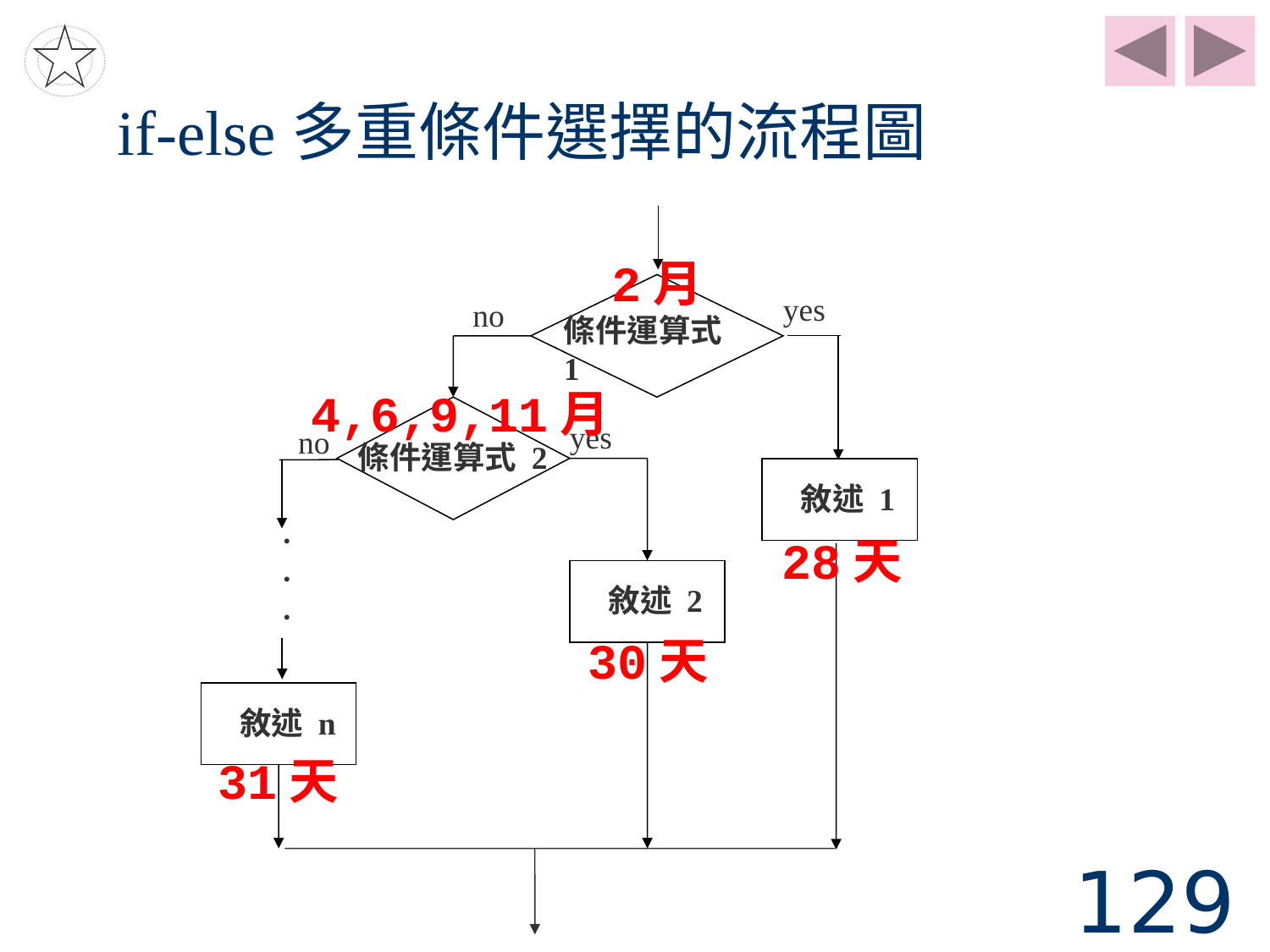

# if-else多重條件選擇的流程圖

yes
no
條件運算式 1

敘述 1

2月
4,6,9,11月

yes
no
條件運算式 2

敘述 2
．
．
．

敘述 n

28天
30天
31天
129